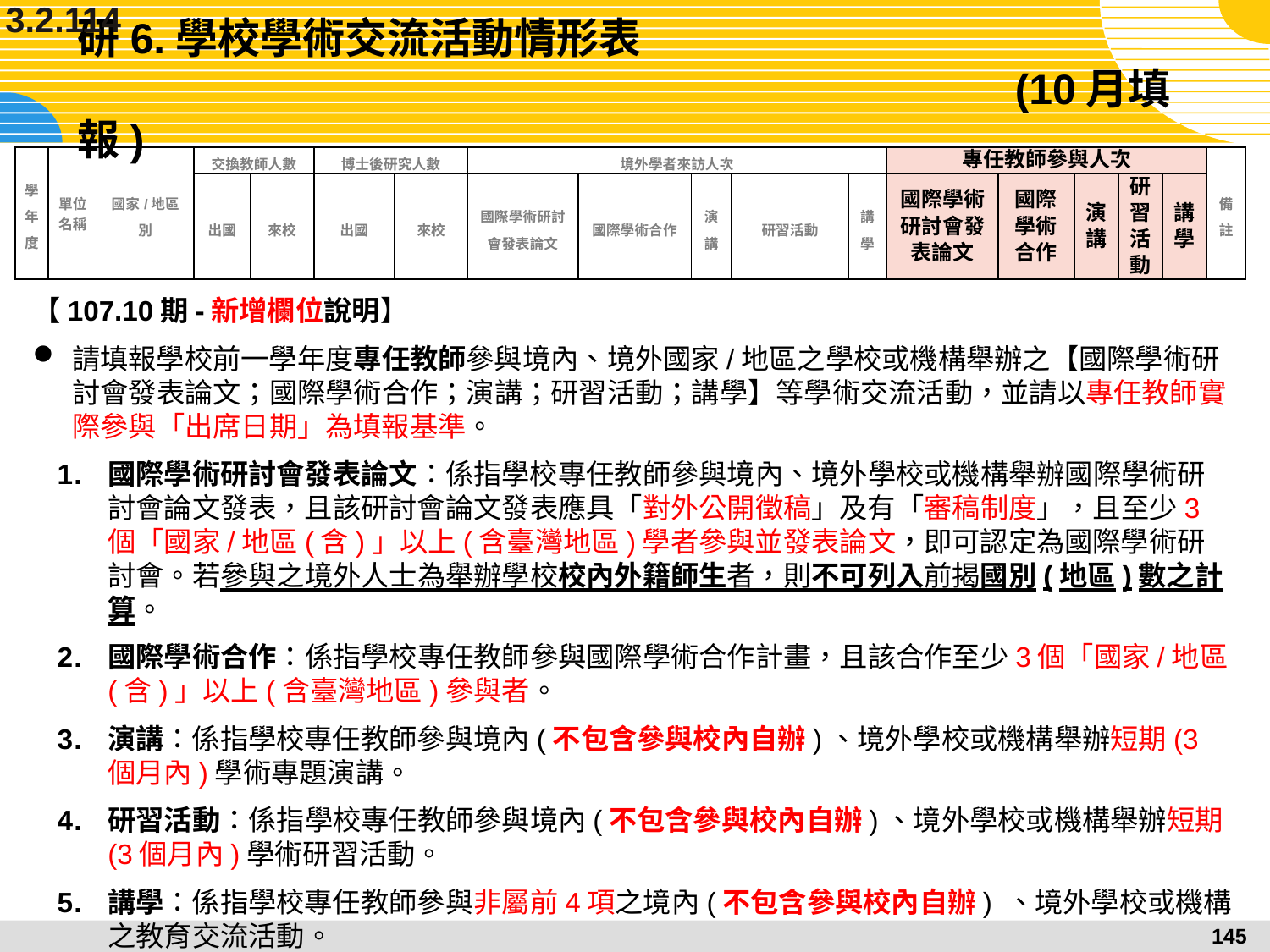

3.2.114
# 研6.學校學術交流活動情形表 (10月填報)
| 學年度 | 單位名稱 | 國家/地區別 | 交換教師人數 |  | 博士後研究人數 |  | 境外學者來訪人次 |  |  |  |  | 專任教師參與人次 |  |  |  |  | 備註 |
| --- | --- | --- | --- | --- | --- | --- | --- | --- | --- | --- | --- | --- | --- | --- | --- | --- | --- |
|  |  |  | 出國 | 來校 | 出國 | 來校 | 國際學術研討會發表論文 | 國際學術合作 | 演講 | 研習活動 | 講學 | 國際學術研討會發表論文 | 國際學術合作 | 演講 | 研習活動 | 講學 |  |
【107.10期-新增欄位說明】
請填報學校前一學年度專任教師參與境內、境外國家/地區之學校或機構舉辦之【國際學術研討會發表論文；國際學術合作；演講；研習活動；講學】等學術交流活動，並請以專任教師實際參與「出席日期」為填報基準。
國際學術研討會發表論文：係指學校專任教師參與境內、境外學校或機構舉辦國際學術研討會論文發表，且該研討會論文發表應具「對外公開徵稿」及有「審稿制度」，且至少3個「國家/地區(含)」以上(含臺灣地區)學者參與並發表論文，即可認定為國際學術研討會。若參與之境外人士為舉辦學校校內外籍師生者，則不可列入前揭國別(地區)數之計算。
國際學術合作：係指學校專任教師參與國際學術合作計畫，且該合作至少3個「國家/地區(含)」以上(含臺灣地區)參與者。
演講：係指學校專任教師參與境內(不包含參與校內自辦)、境外學校或機構舉辦短期(3個月內)學術專題演講。
研習活動：係指學校專任教師參與境內(不包含參與校內自辦)、境外學校或機構舉辦短期(3個月內)學術研習活動。
講學：係指學校專任教師參與非屬前4項之境內(不包含參與校內自辦) 、境外學校或機構之教育交流活動。